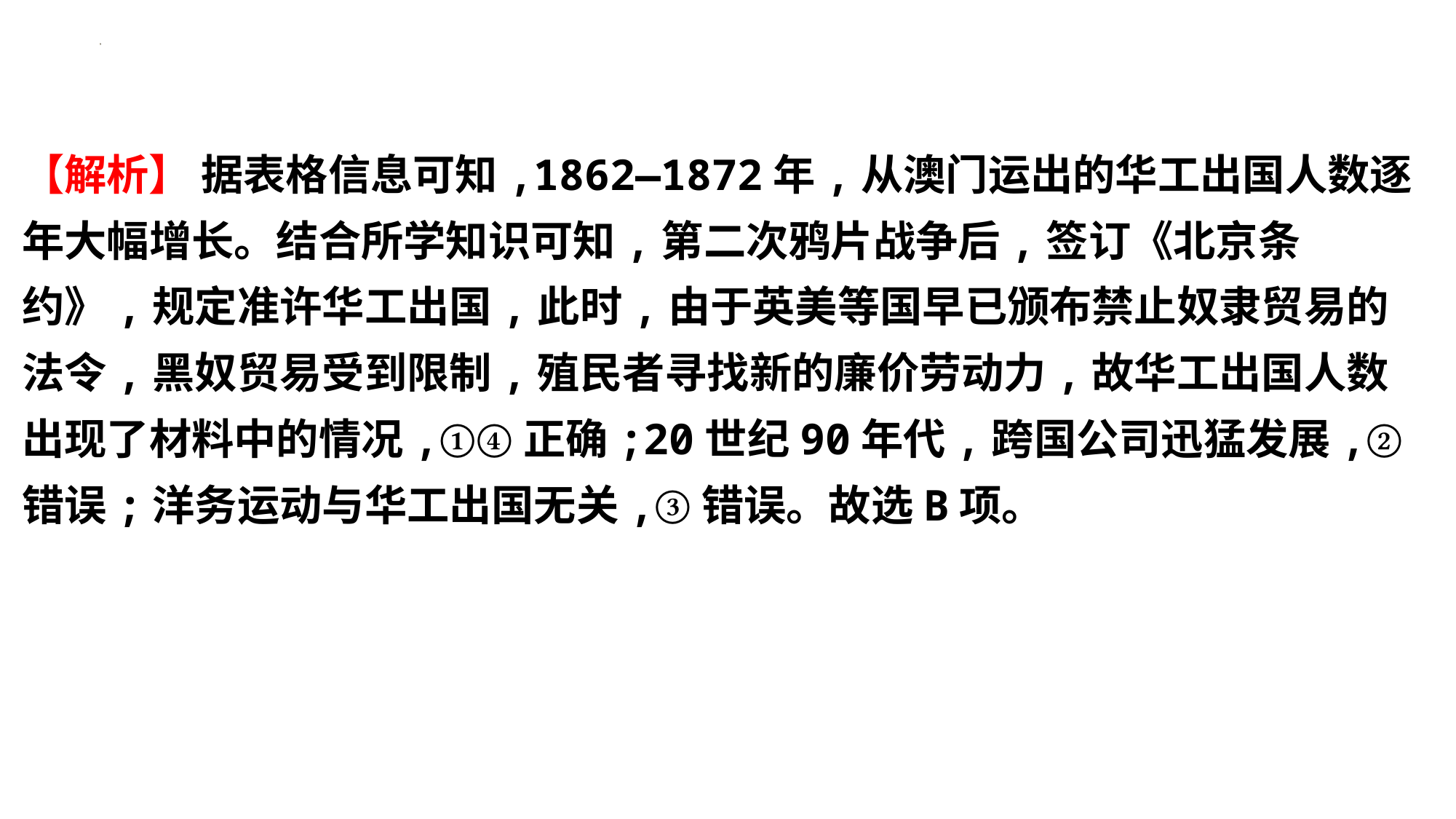

【解析】 据表格信息可知,1862—1872年,从澳门运出的华工出国人数逐年大幅增长。结合所学知识可知,第二次鸦片战争后,签订《北京条约》,规定准许华工出国,此时,由于英美等国早已颁布禁止奴隶贸易的法令,黑奴贸易受到限制,殖民者寻找新的廉价劳动力,故华工出国人数出现了材料中的情况,①④正确;20世纪90年代,跨国公司迅猛发展,②错误;洋务运动与华工出国无关,③错误。故选B项。